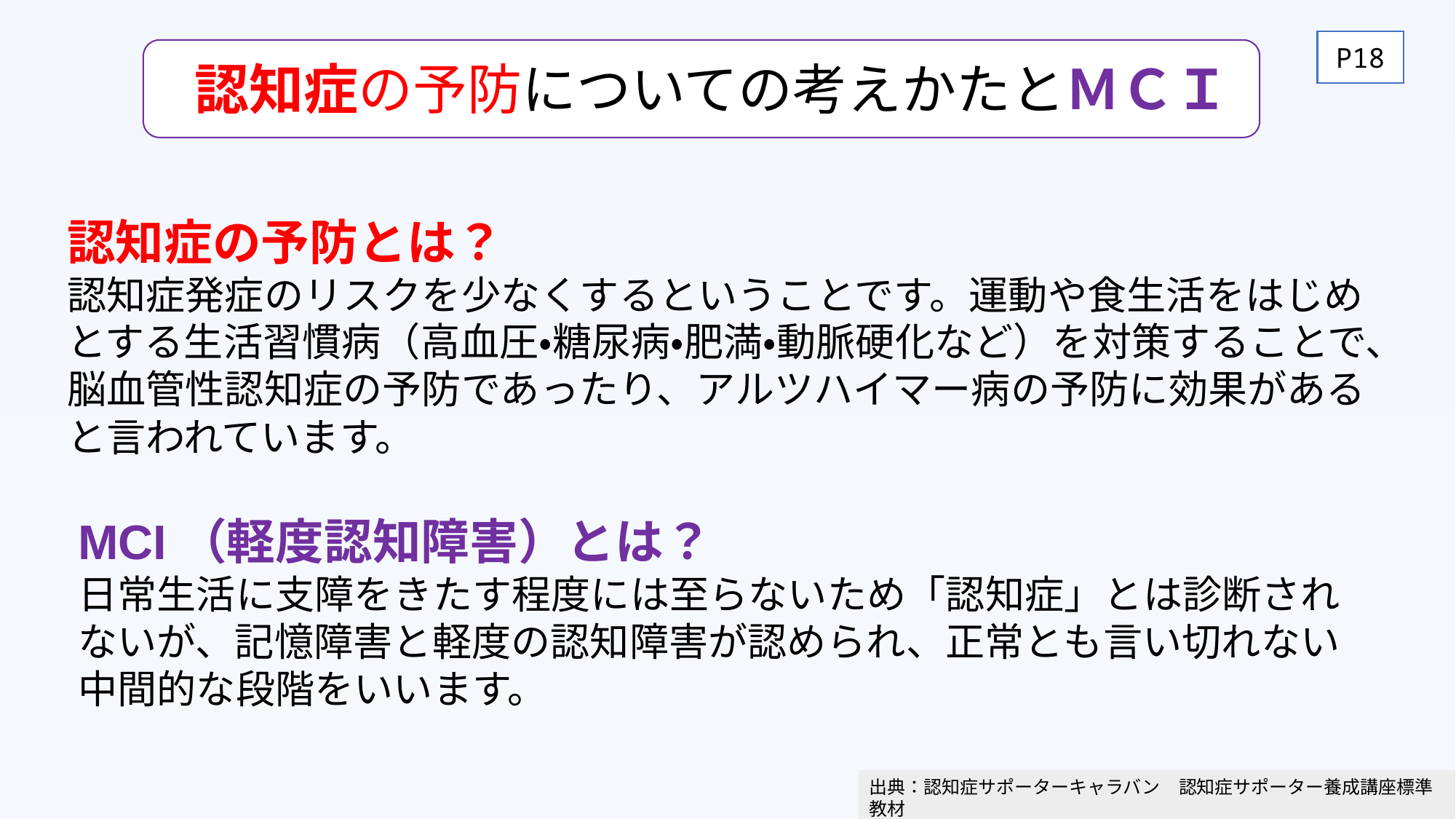

P18

認知症の予防についての考えかたとＭＣＩ
認知症の予防とは？
認知症発症のリスクを少なくするということです。運動や食生活をはじめとする生活習慣病（高血圧・糖尿病・肥満・動脈硬化など）を対策することで、脳血管性認知症の予防であったり、アルツハイマー病の予防に効果があると言われています。
MCI（軽度認知障害）とは？
日常生活に支障をきたす程度には至らないため「認知症」とは診断されないが、記憶障害と軽度の認知障害が認められ、正常とも言い切れない中間的な段階をいいます。
出典：認知症サポーターキャラバン　認知症サポーター養成講座標準教材